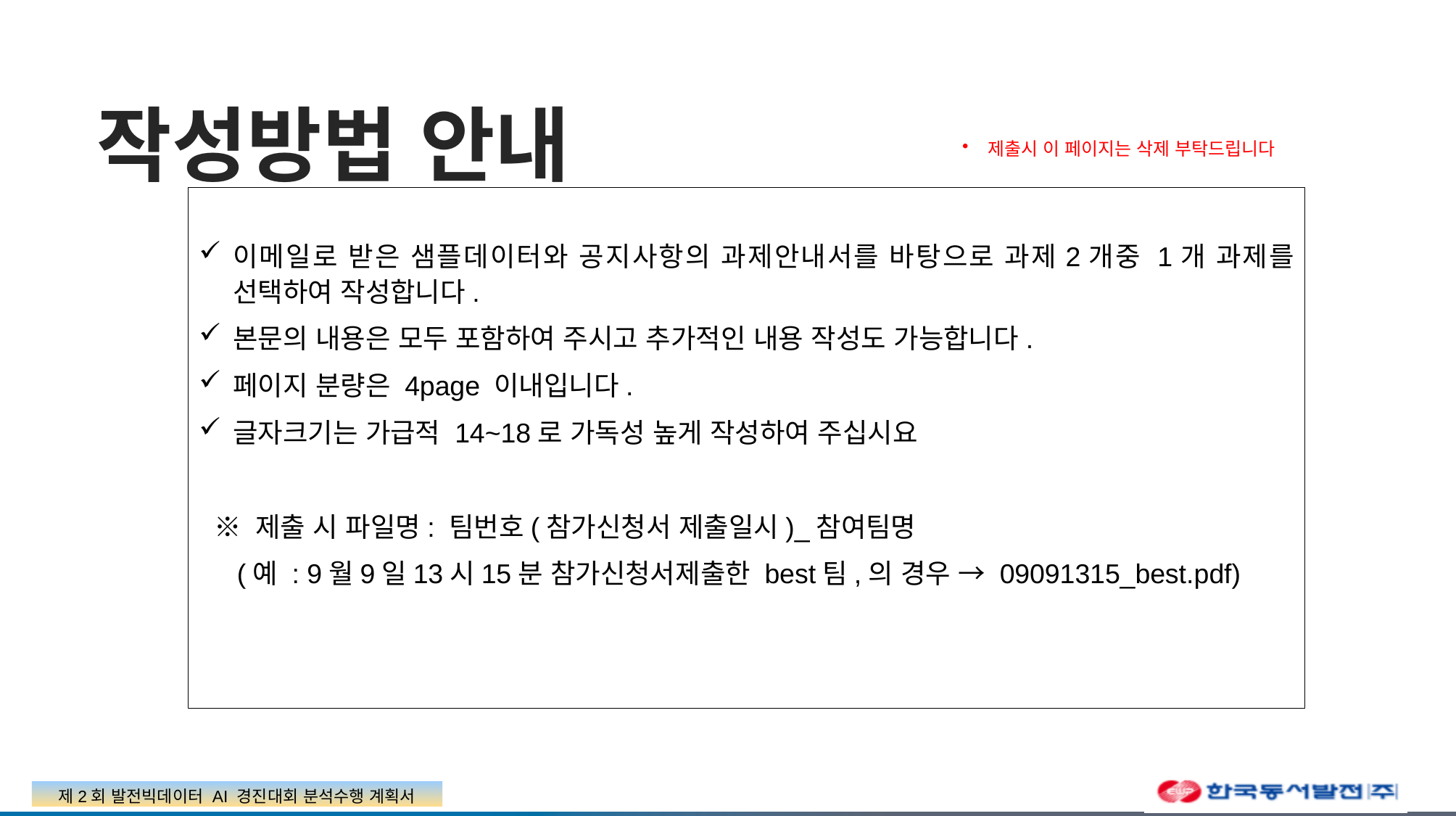

작성방법 안내
제출시 이 페이지는 삭제 부탁드립니다

이메일로 받은 샘플데이터와 공지사항의 과제안내서를 바탕으로 과제2개중 1개 과제를 선택하여 작성합니다.
본문의 내용은 모두 포함하여 주시고 추가적인 내용 작성도 가능합니다.
페이지 분량은 4page 이내입니다.
글자크기는 가급적 14~18로 가독성 높게 작성하여 주십시요

  ※ 제출 시 파일명: 팀번호(참가신청서 제출일시)_참여팀명
     (예 : 9월9일13시15분 참가신청서제출한 best팀,의 경우 → 09091315_best.pdf)